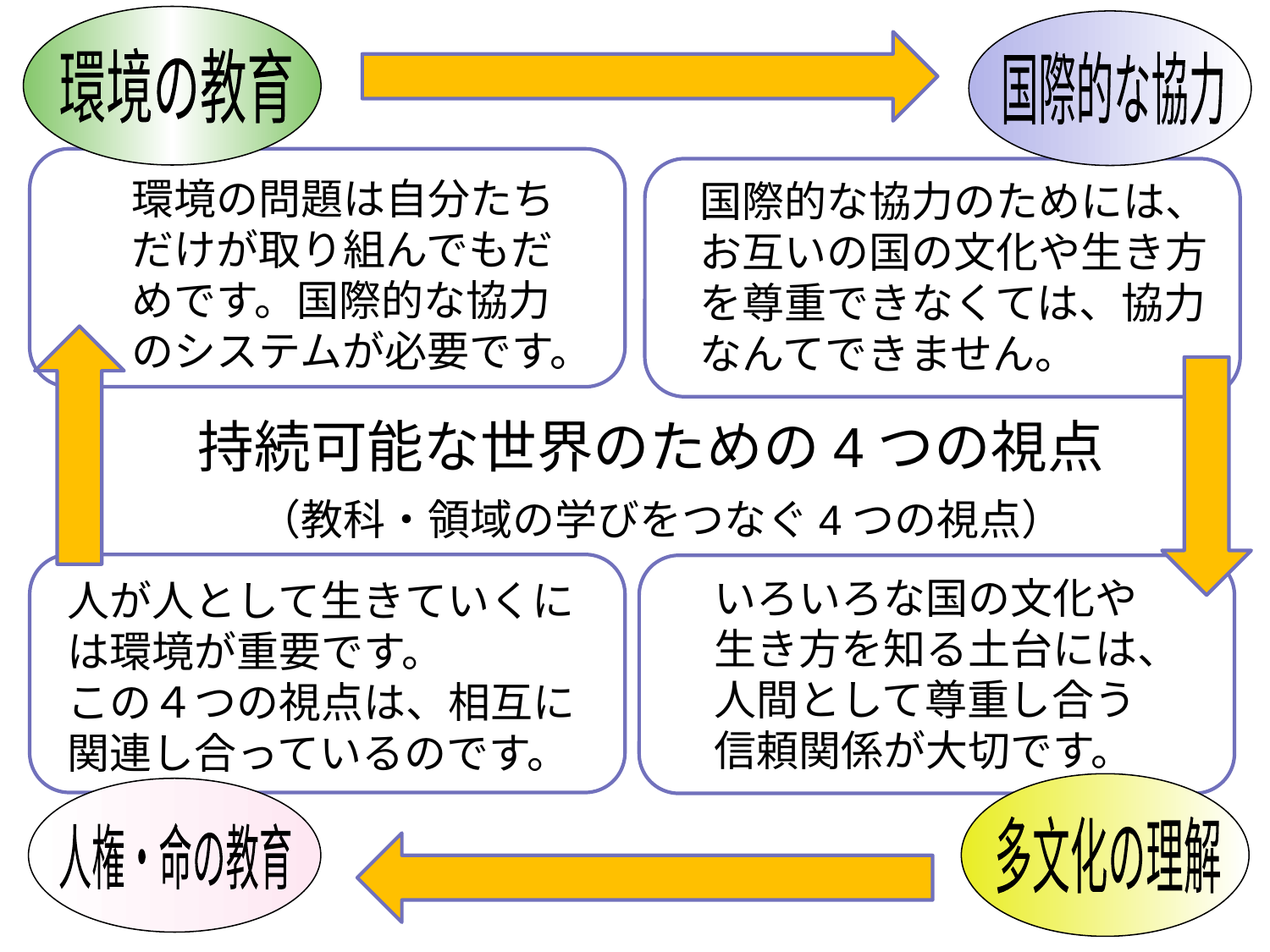

環境の教育

国際的な協力

国際的な協力のためには、
お互いの国の文化や生き方
を尊重できなくては、協力
なんてできません。
環境の問題は自分たちだけが取り組んでもだめです。国際的な協力のシステムが必要です。

持続可能な世界のための4つの視点

（教科・領域の学びをつなぐ4つの視点）

人が人として生きていくに
は環境が重要です。
この４つの視点は、相互に
関連し合っているのです。

いろいろな国の文化や
生き方を知る土台には、
人間として尊重し合う
信頼関係が大切です。

多文化の理解

人権・命の教育